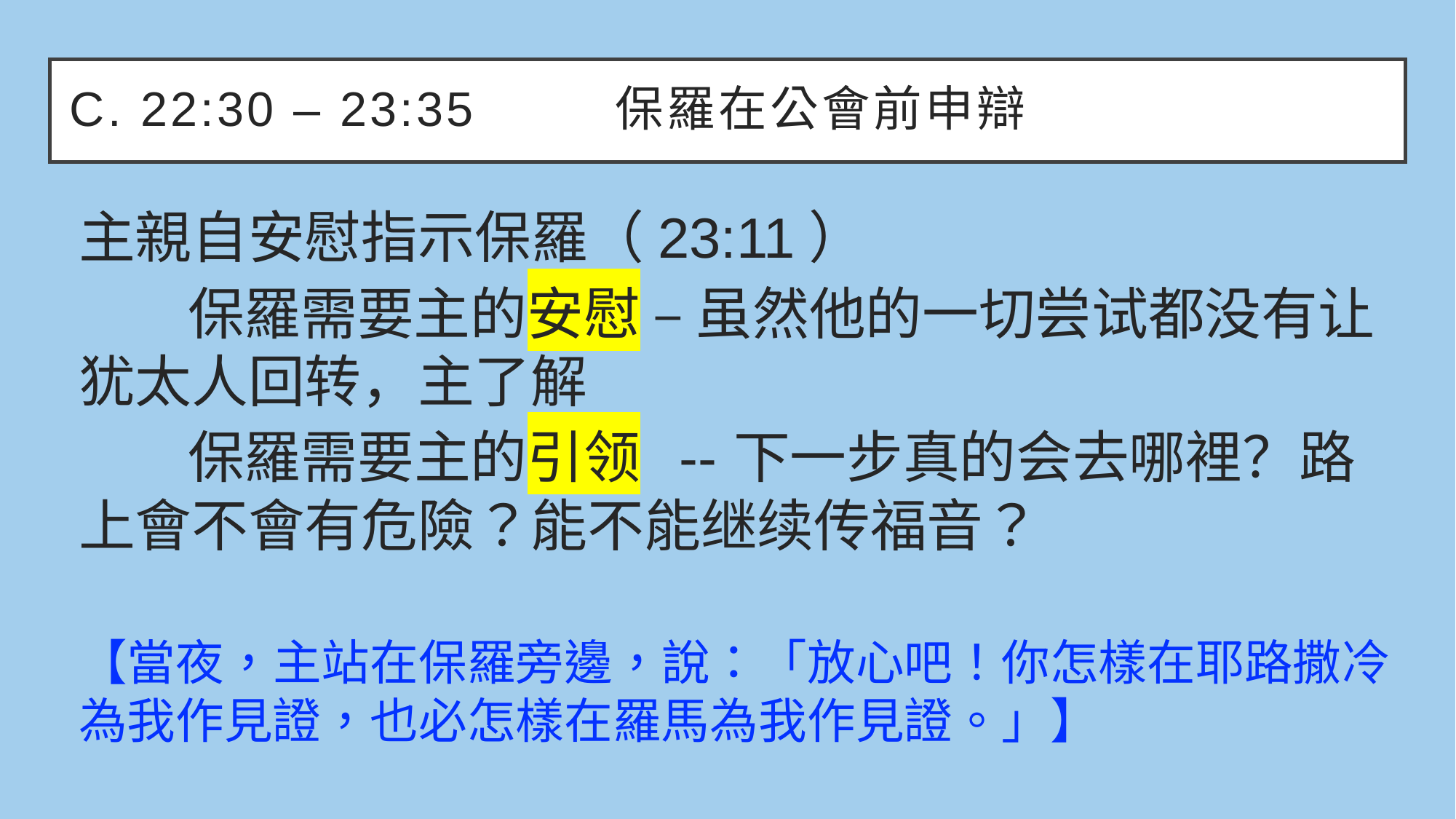

# C. 22:30 – 23:35		保羅在公會前申辯
主親自安慰指示保羅（23:11）
	保羅需要主的安慰 – 虽然他的一切尝试都没有让犹太人回转，主了解
	保羅需要主的引领  --	下一步真的会去哪裡？路上會不會有危險？能不能继续传福音？

【當夜，主站在保羅旁邊，說：「放心吧！你怎樣在耶路撒冷為我作見證，也必怎樣在羅馬為我作見證。」】